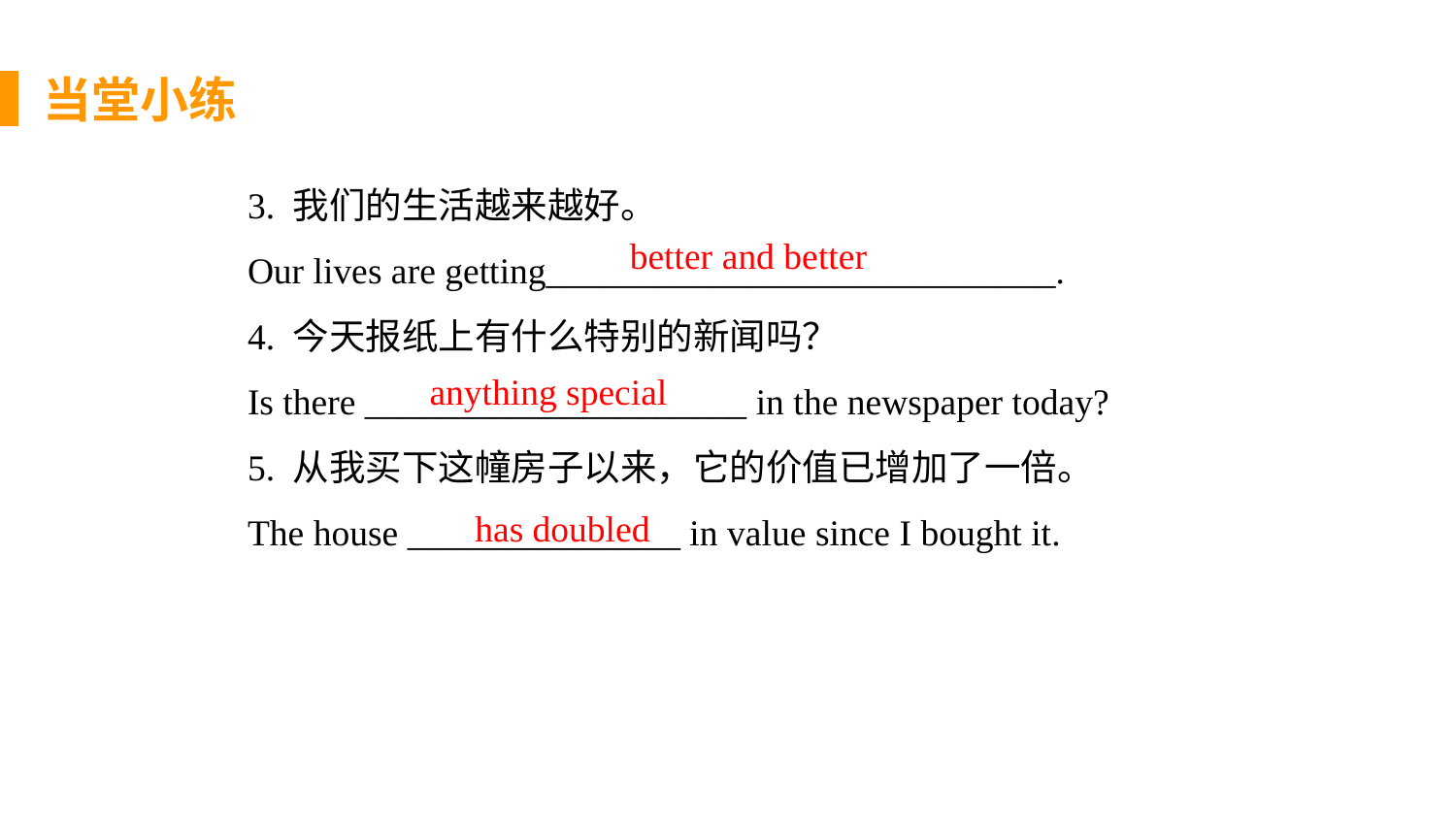

当堂小练

3. 我们的生活越来越好。
Our lives are getting____________________________.
4. 今天报纸上有什么特别的新闻吗？
Is there _____________________ in the newspaper today?
5. 从我买下这幢房子以来，它的价值已增加了一倍。
The house _______________ in value since I bought it.
better and better
anything special
has doubled